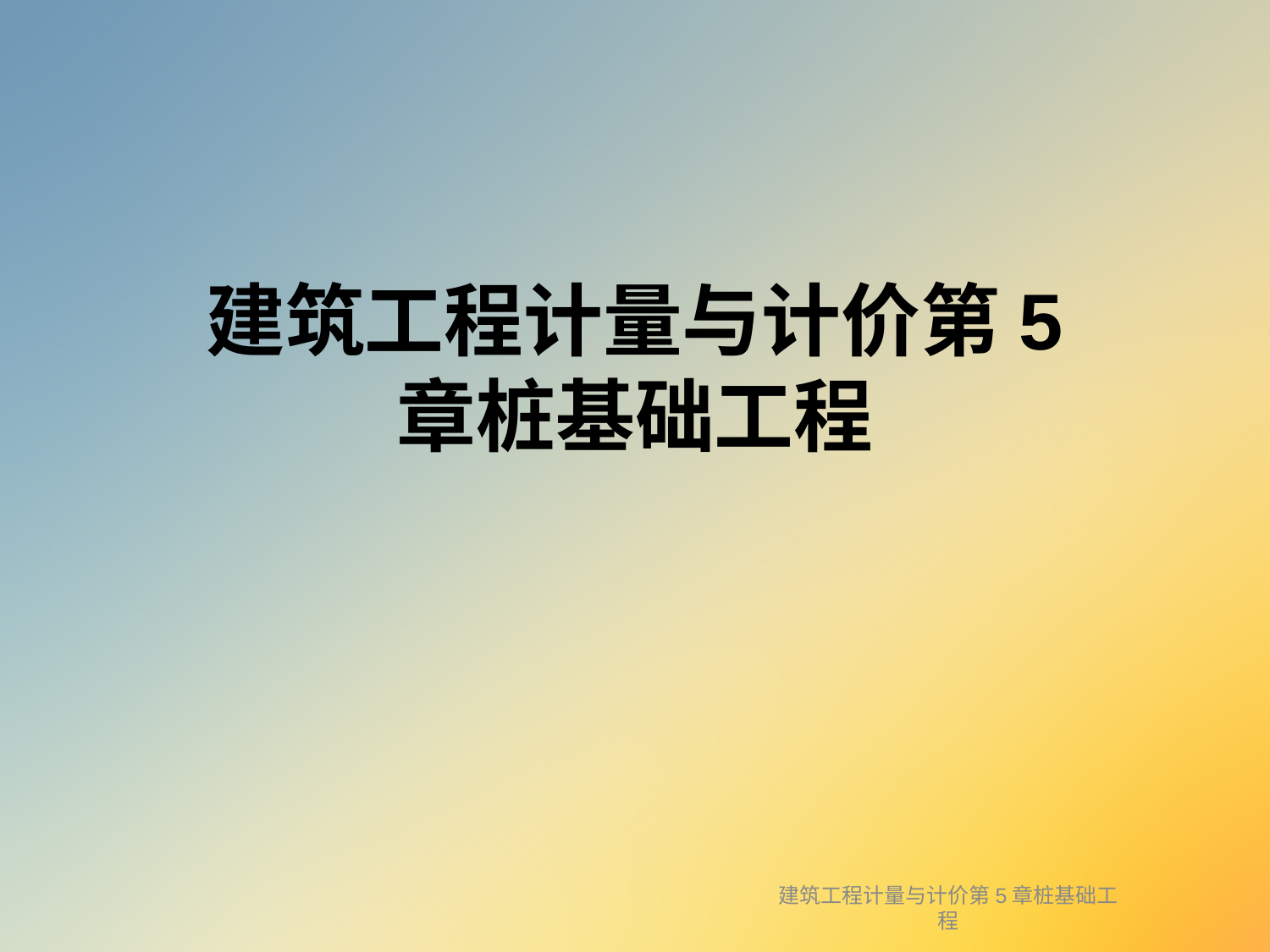

建筑工程计量与计价第5章桩基础工程

建筑工程计量与计价第5章桩基础工程